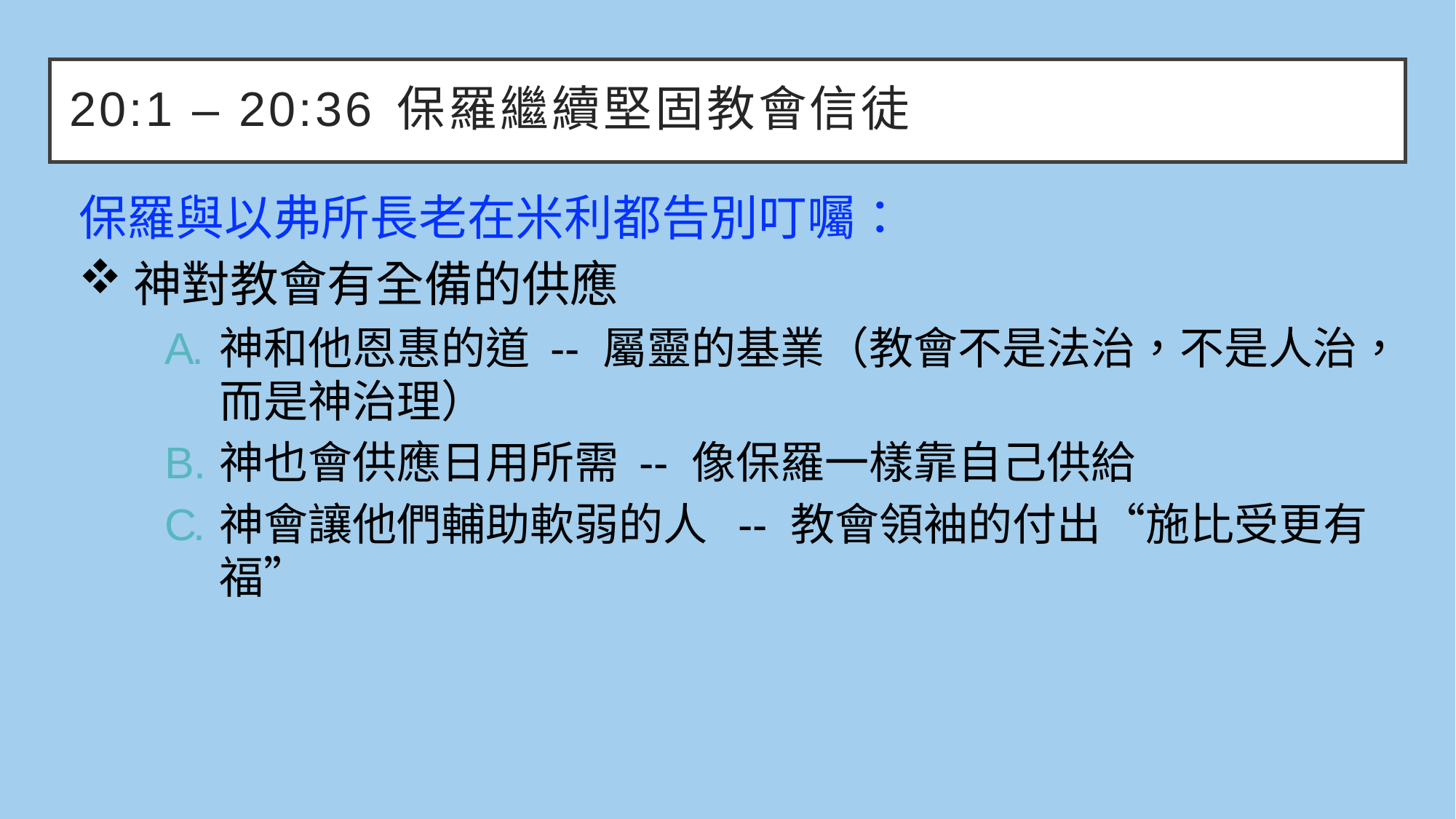

# 20:1 – 20:36	保羅繼續堅固教會信徒
保羅與以弗所長老在米利都告別叮囑：
神對教會有全備的供應
神和他恩惠的道 -- 屬靈的基業（教會不是法治，不是人治，而是神治理）
神也會供應日用所需 -- 像保羅一樣靠自己供給
神會讓他們輔助軟弱的人  -- 教會領袖的付出“施比受更有福”